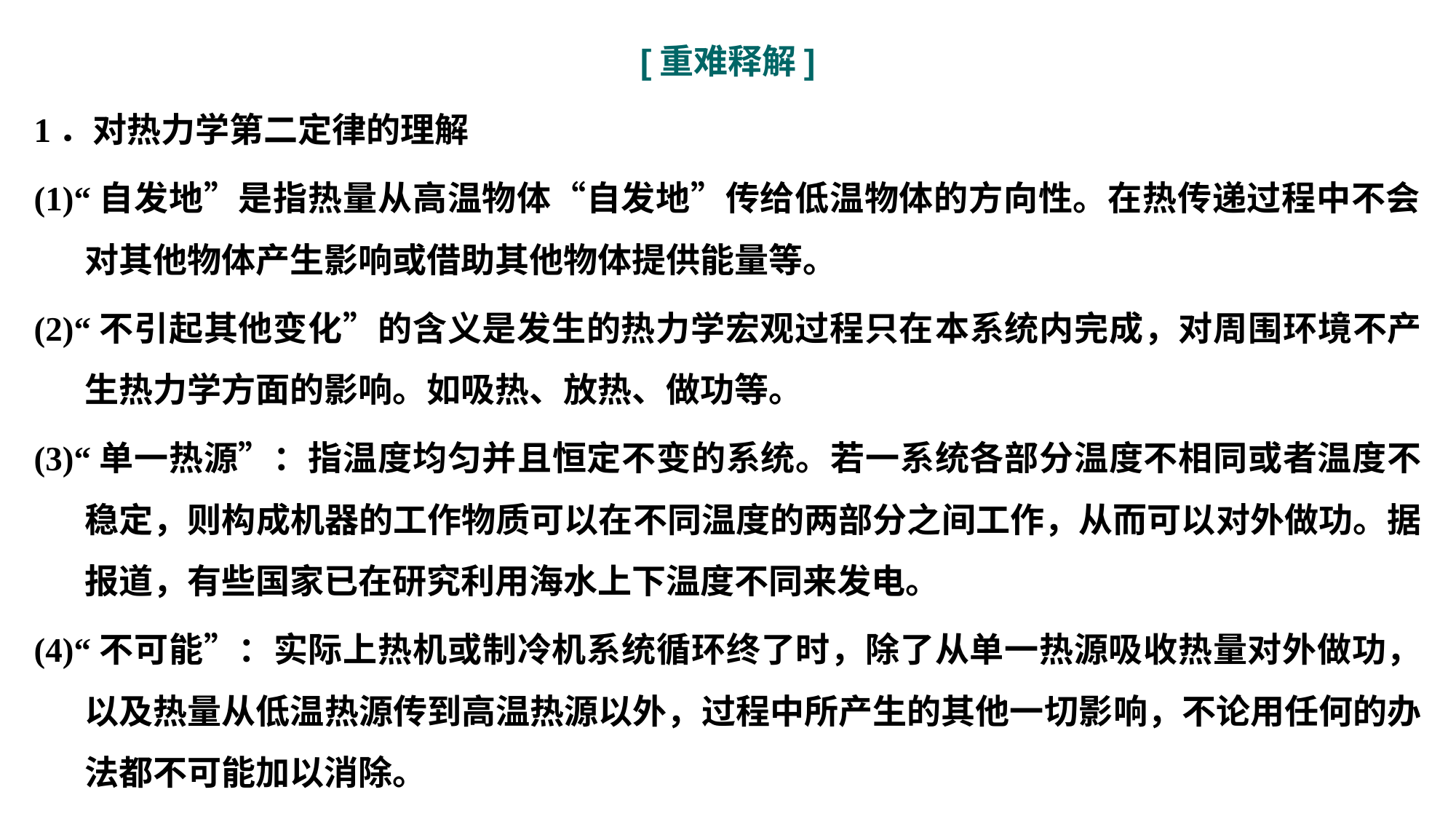

[重难释解]
1．对热力学第二定律的理解
(1)“自发地”是指热量从高温物体“自发地”传给低温物体的方向性。在热传递过程中不会对其他物体产生影响或借助其他物体提供能量等。
(2)“不引起其他变化”的含义是发生的热力学宏观过程只在本系统内完成，对周围环境不产生热力学方面的影响。如吸热、放热、做功等。
(3)“单一热源”：指温度均匀并且恒定不变的系统。若一系统各部分温度不相同或者温度不稳定，则构成机器的工作物质可以在不同温度的两部分之间工作，从而可以对外做功。据报道，有些国家已在研究利用海水上下温度不同来发电。
(4)“不可能”：实际上热机或制冷机系统循环终了时，除了从单一热源吸收热量对外做功，以及热量从低温热源传到高温热源以外，过程中所产生的其他一切影响，不论用任何的办法都不可能加以消除。